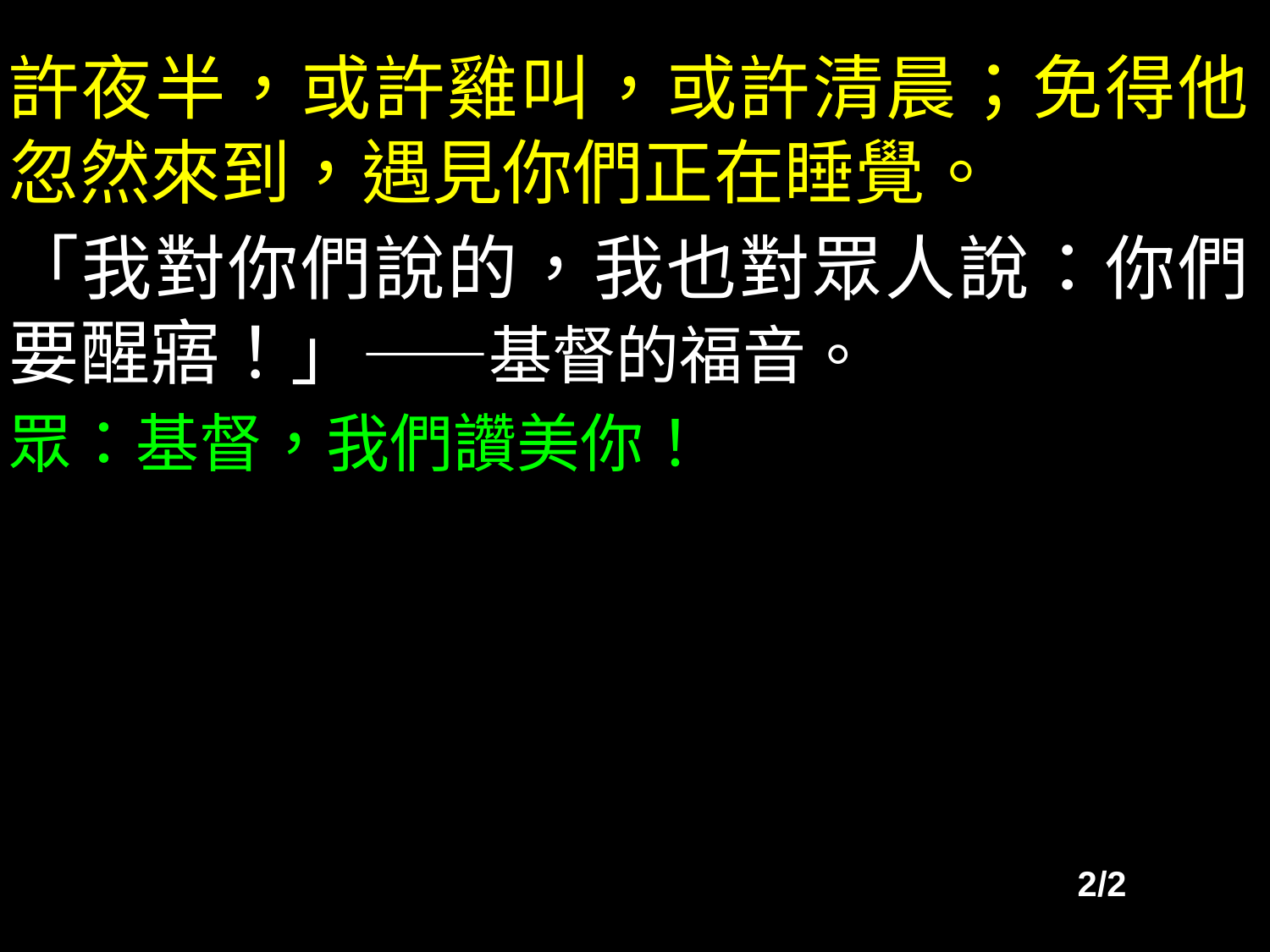

許夜半，或許雞叫，或許清晨；免得他忽然來到，遇見你們正在睡覺。
「我對你們說的，我也對眾人說：你們要醒寤！」——基督的福音。
眾：基督，我們讚美你！

2/2